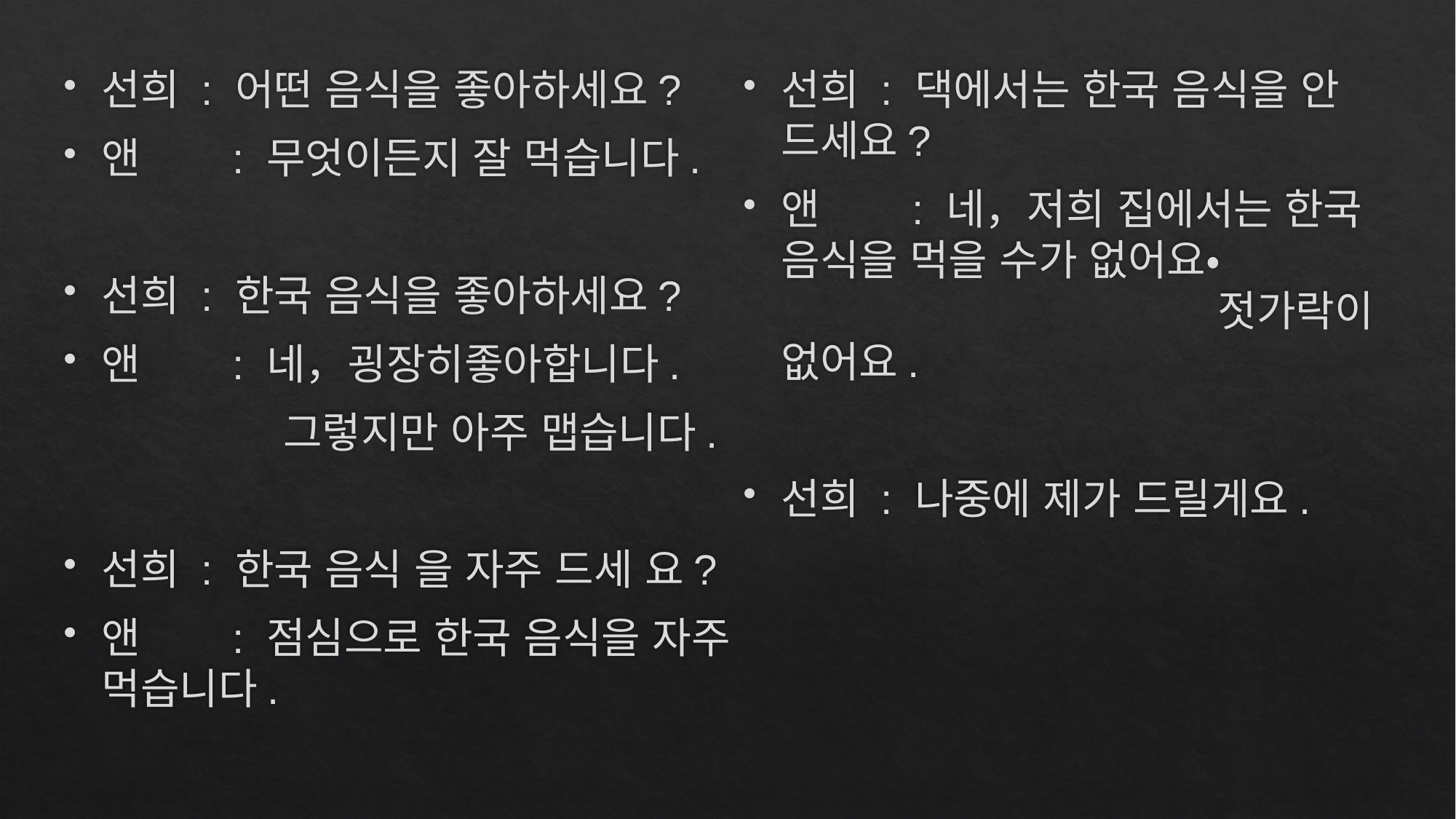

선희 : 어떤 음식을 좋아하세요?
앤	 : 무엇이든지 잘 먹습니다.

선희 : 한국 음식을 좋아하세요?
앤	 : 네，굉장히좋아합니다.
		그렇지만 아주 맵습니다.

선희 : 한국 음식 을 자주 드세 요?
앤	 : 점심으로 한국 음식을 자주 먹습니다.

선희 : 댁에서는 한국 음식을 안 드세요?
앤	 : 네，저희 집에서는 한국 음식을 먹을 수가 없어요• 					젓가락이 없어요.

선희 : 나중에 제가 드릴게요.